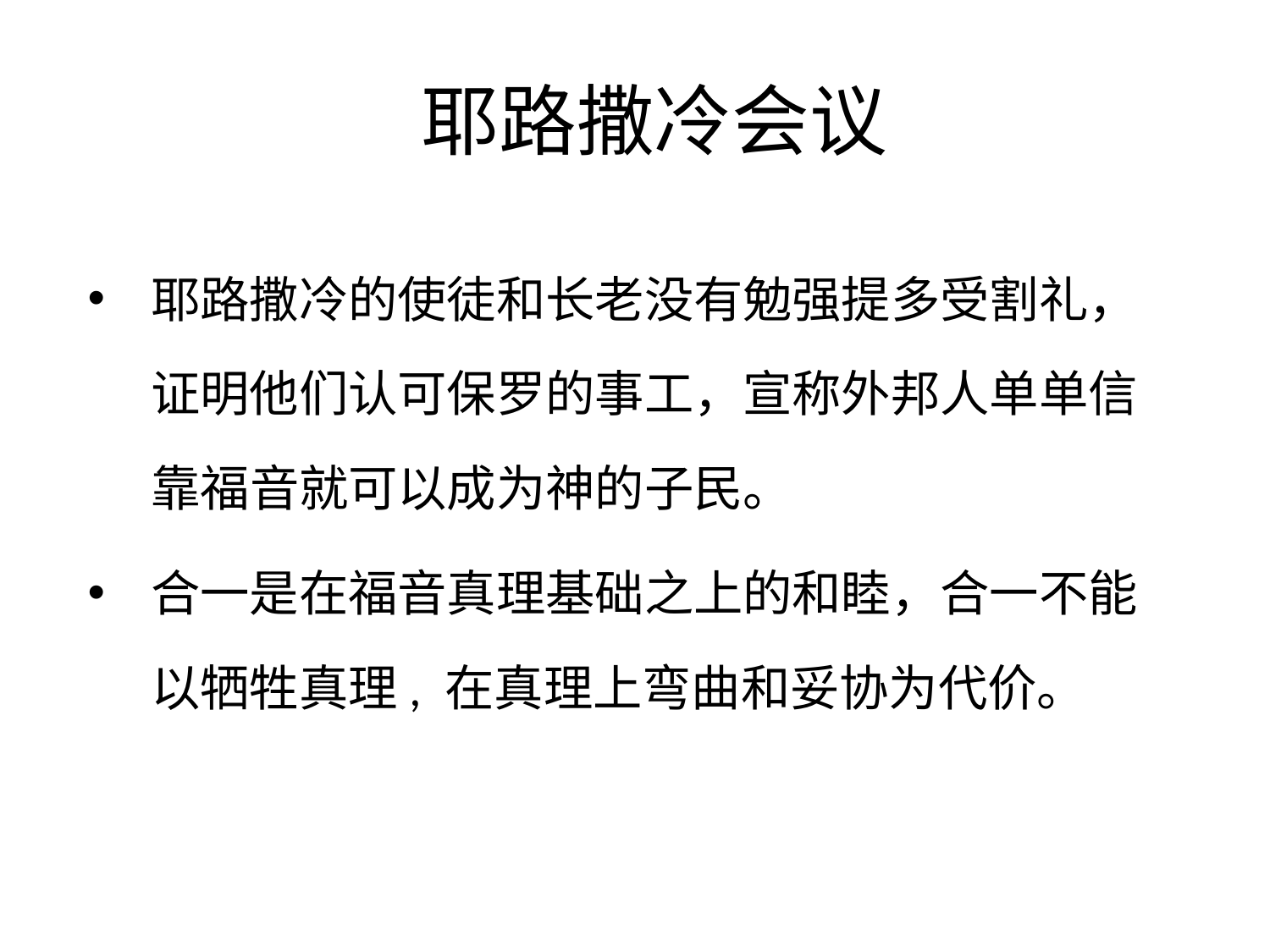

# 耶路撒冷会议
耶路撒冷的使徒和长老没有勉强提多受割礼，证明他们认可保罗的事工，宣称外邦人单单信靠福音就可以成为神的子民。
合一是在福音真理基础之上的和睦，合一不能以牺牲真理, 在真理上弯曲和妥协为代价。